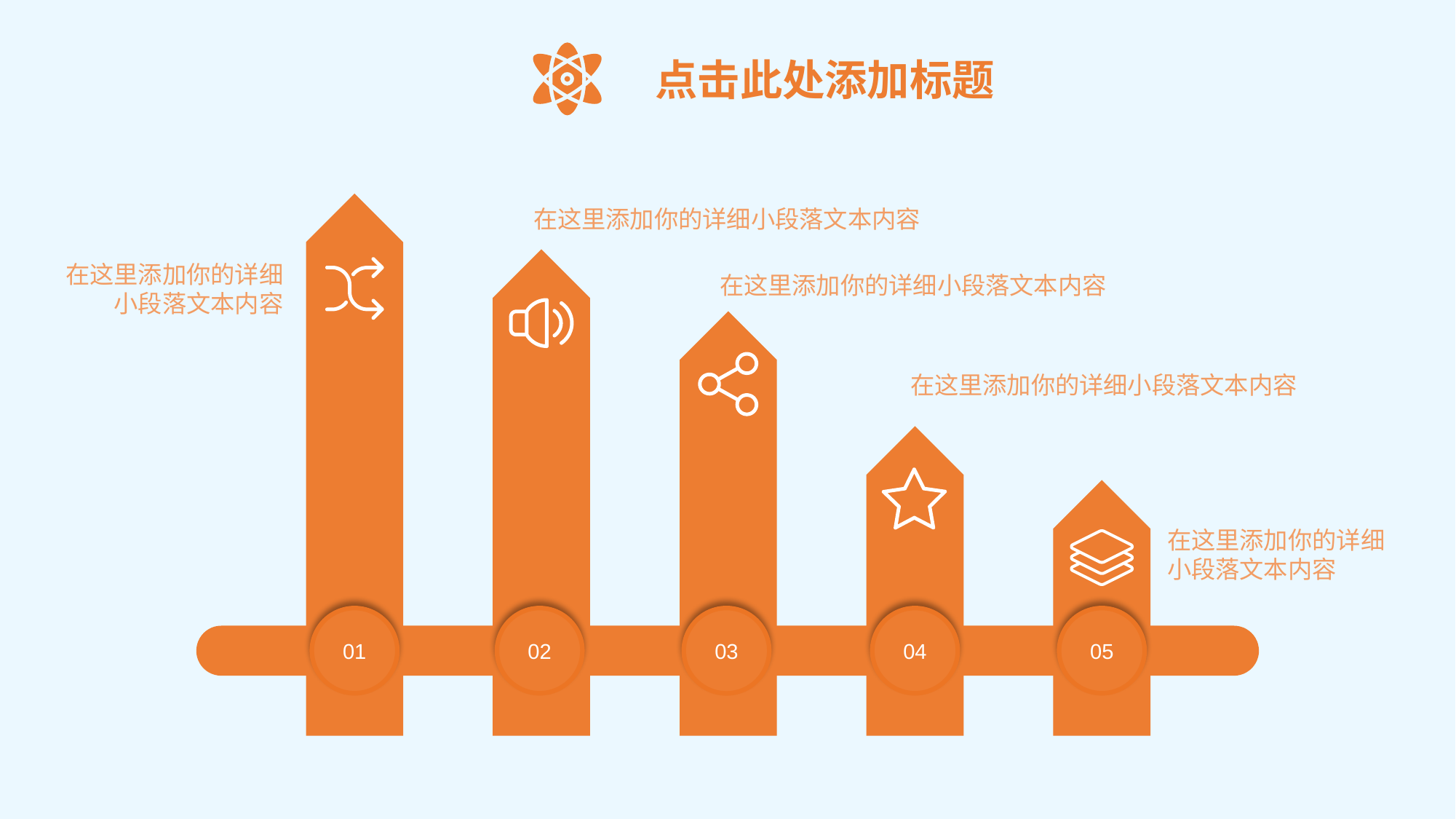

点击此处添加标题
在这里添加你的详细小段落文本内容

在这里添加你的详细小段落文本内容
在这里添加你的详细小段落文本内容

在这里添加你的详细小段落文本内容

在这里添加你的详细小段落文本内容

03
01
02
04
05